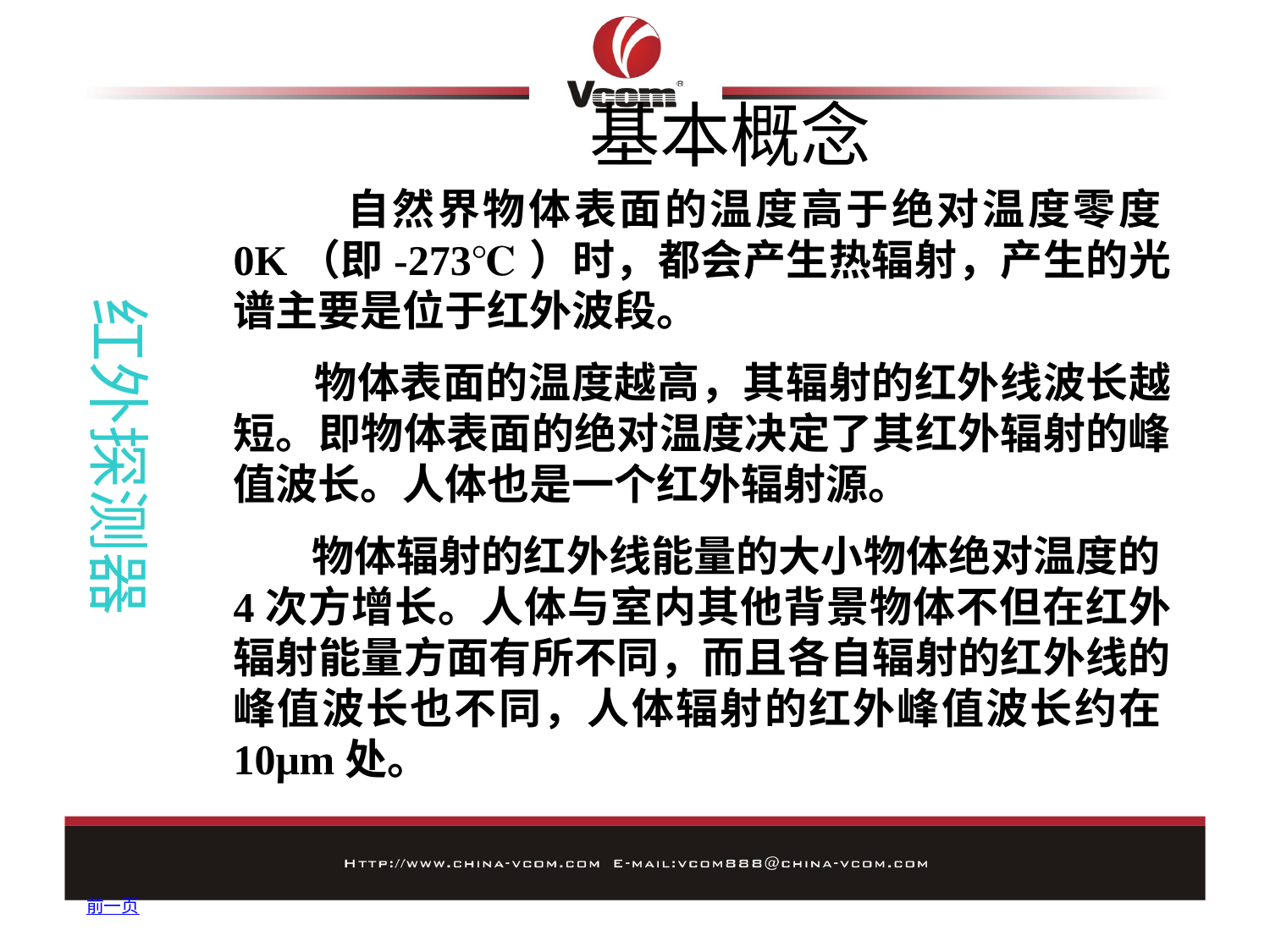

基本概念
        自然界物体表面的温度高于绝对温度零度0K（即-273℃）时，都会产生热辐射，产生的光谱主要是位于红外波段。
       物体表面的温度越高，其辐射的红外线波长越短。即物体表面的绝对温度决定了其红外辐射的峰值波长。人体也是一个红外辐射源。
       物体辐射的红外线能量的大小物体绝对温度的4次方增长。人体与室内其他背景物体不但在红外辐射能量方面有所不同，而且各自辐射的红外线的峰值波长也不同，人体辐射的红外峰值波长约在10μm处。
红外探测器
前一页